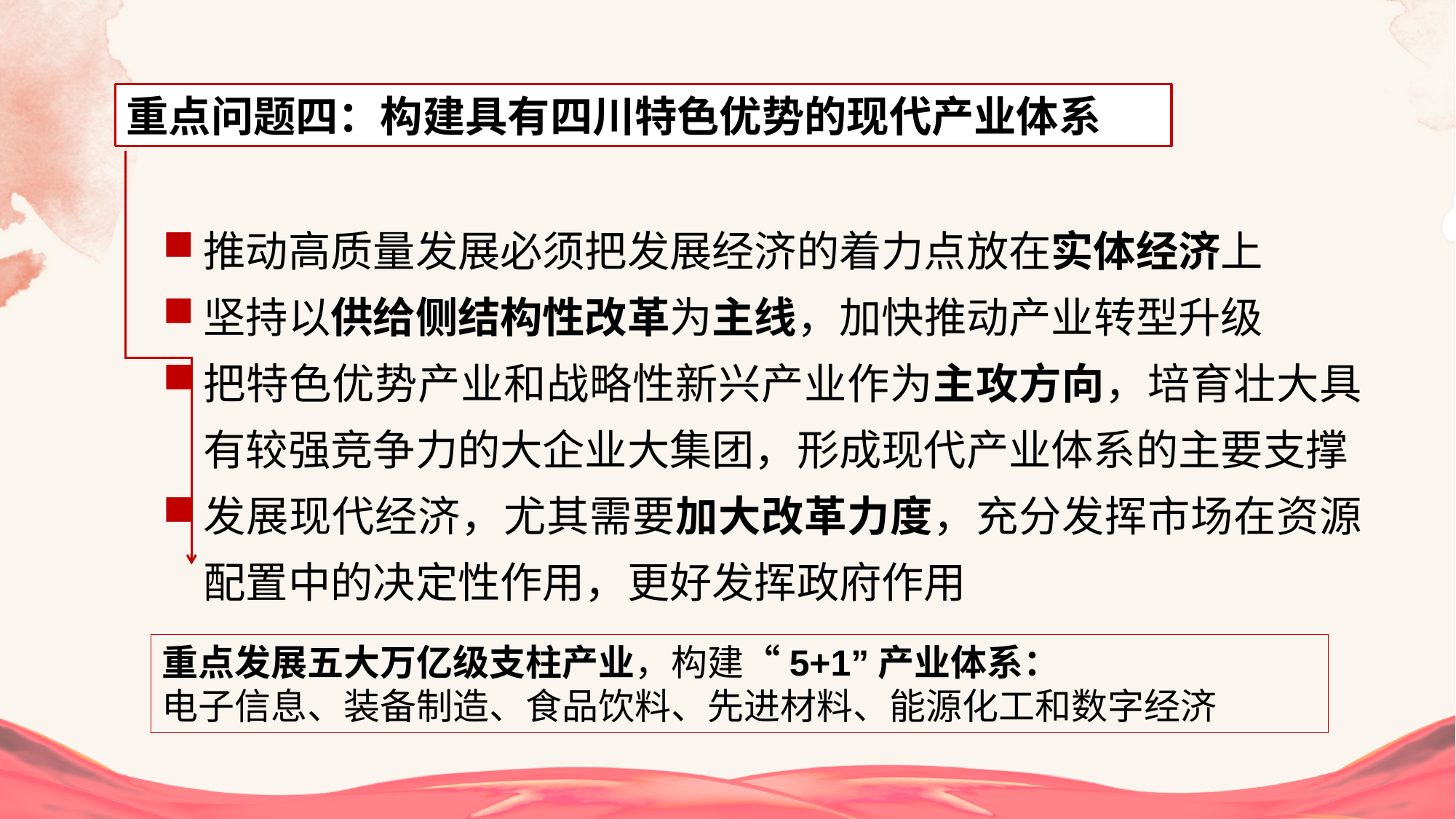

重点问题四：构建具有四川特色优势的现代产业体系
推动高质量发展必须把发展经济的着力点放在实体经济上
坚持以供给侧结构性改革为主线，加快推动产业转型升级
把特色优势产业和战略性新兴产业作为主攻方向，培育壮大具有较强竞争力的大企业大集团，形成现代产业体系的主要支撑
发展现代经济，尤其需要加大改革力度，充分发挥市场在资源配置中的决定性作用，更好发挥政府作用
重点发展五大万亿级支柱产业，构建“5+1”产业体系：
电子信息、装备制造、食品饮料、先进材料、能源化工和数字经济